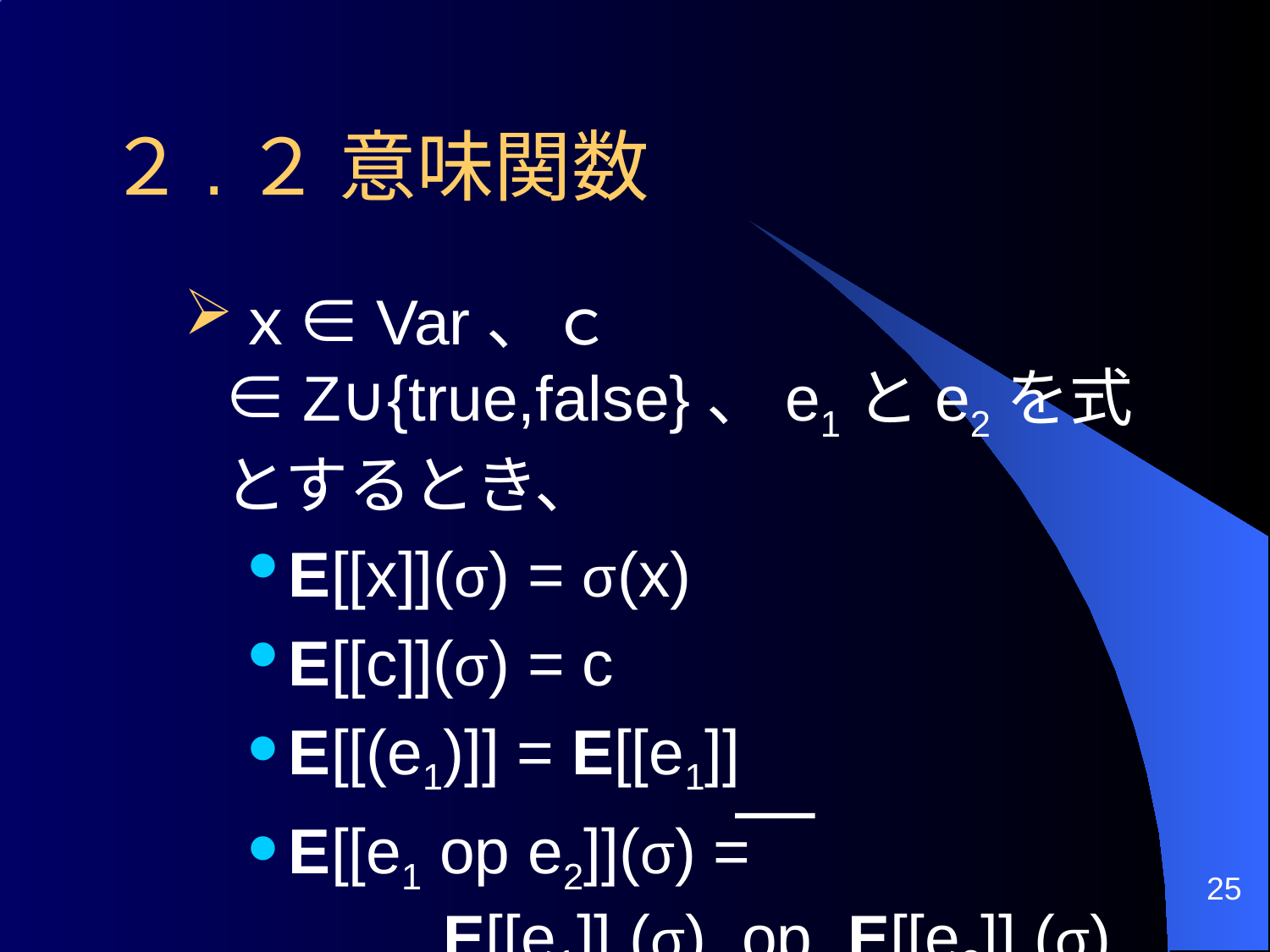

# ２.２ 意味関数
ｘ∈Var、ｃ∈Z∪{true,false}、e1とe2を式とするとき、
E[[x]](σ) = σ(x)
E[[c]](σ) = c
E[[(e1)]] = E[[e1]]
E[[e1 op e2]](σ) =
	   E[[e1]] (σ)  op  E[[e2]] (σ)

25